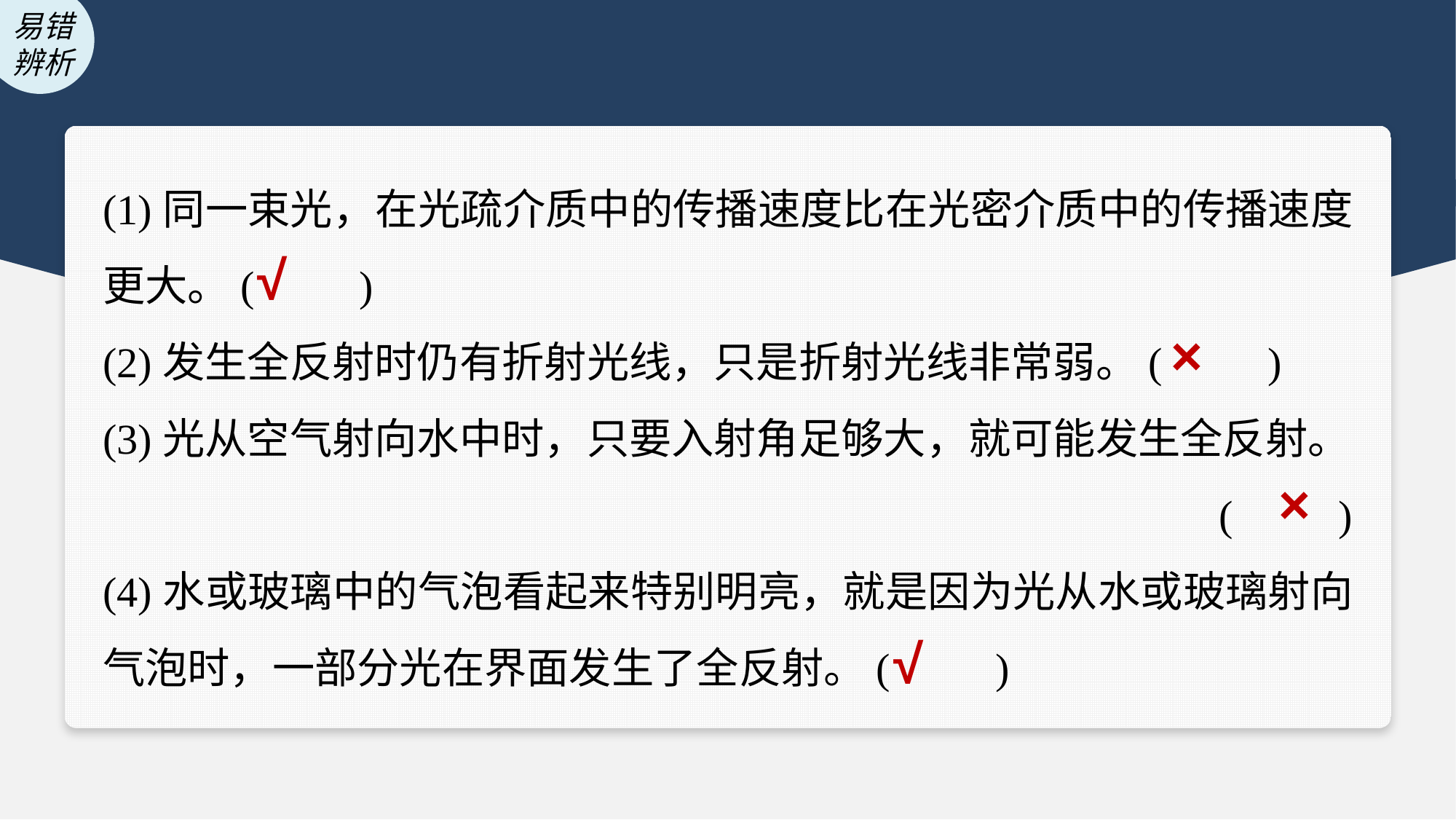

(1)同一束光，在光疏介质中的传播速度比在光密介质中的传播速度更大。(　　)
(2)发生全反射时仍有折射光线，只是折射光线非常弱。(　　)
(3)光从空气射向水中时，只要入射角足够大，就可能发生全反射。
(　　)
(4)水或玻璃中的气泡看起来特别明亮，就是因为光从水或玻璃射向气泡时，一部分光在界面发生了全反射。(　　)
√
×
×
√